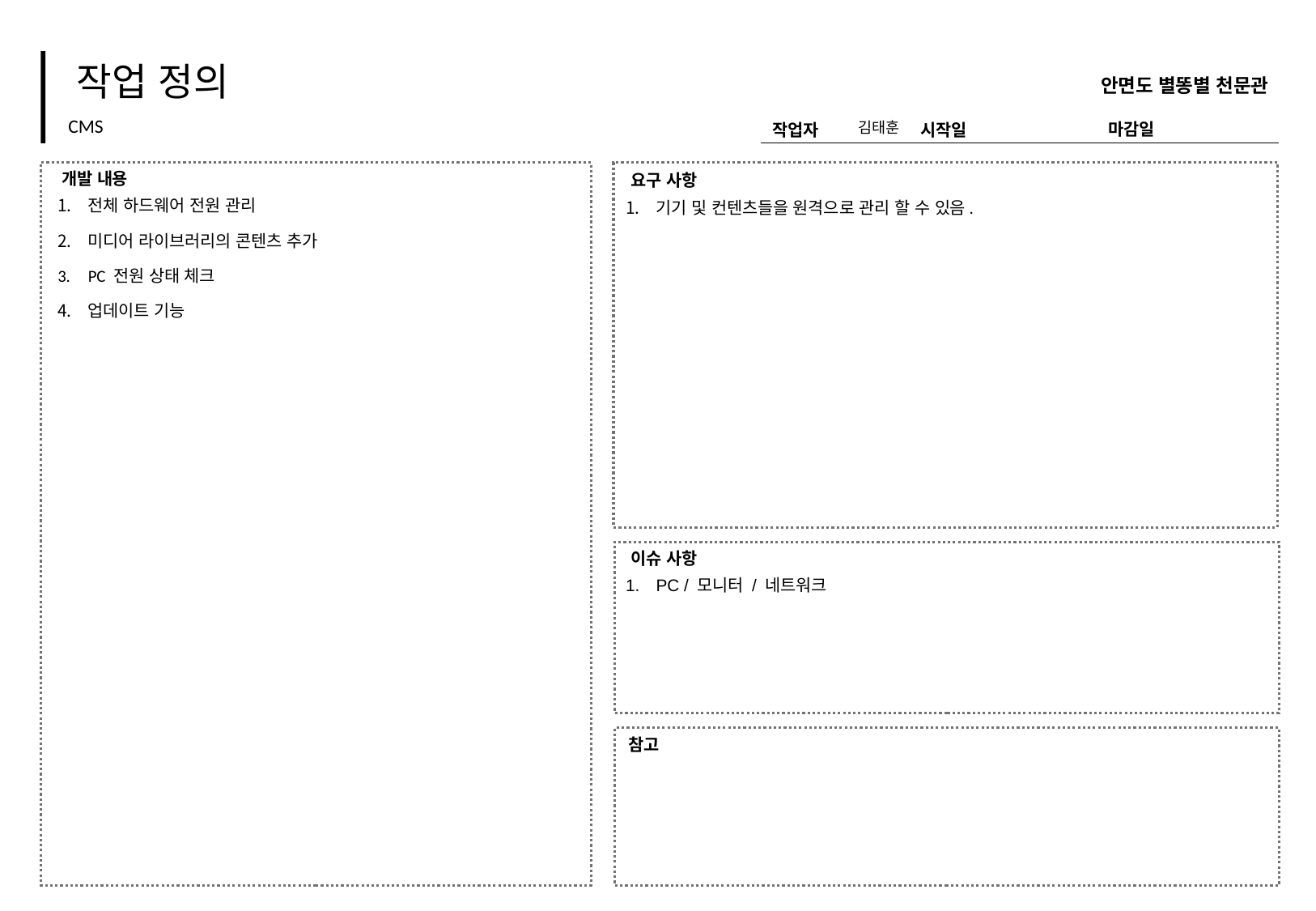

안면도 별똥별 천문관
CMS
김태훈

전체 하드웨어 전원 관리
미디어 라이브러리의 콘텐츠 추가
PC 전원 상태 체크
업데이트 기능
기기 및 컨텐츠들을 원격으로 관리 할 수 있음.

PC / 모니터 / 네트워크